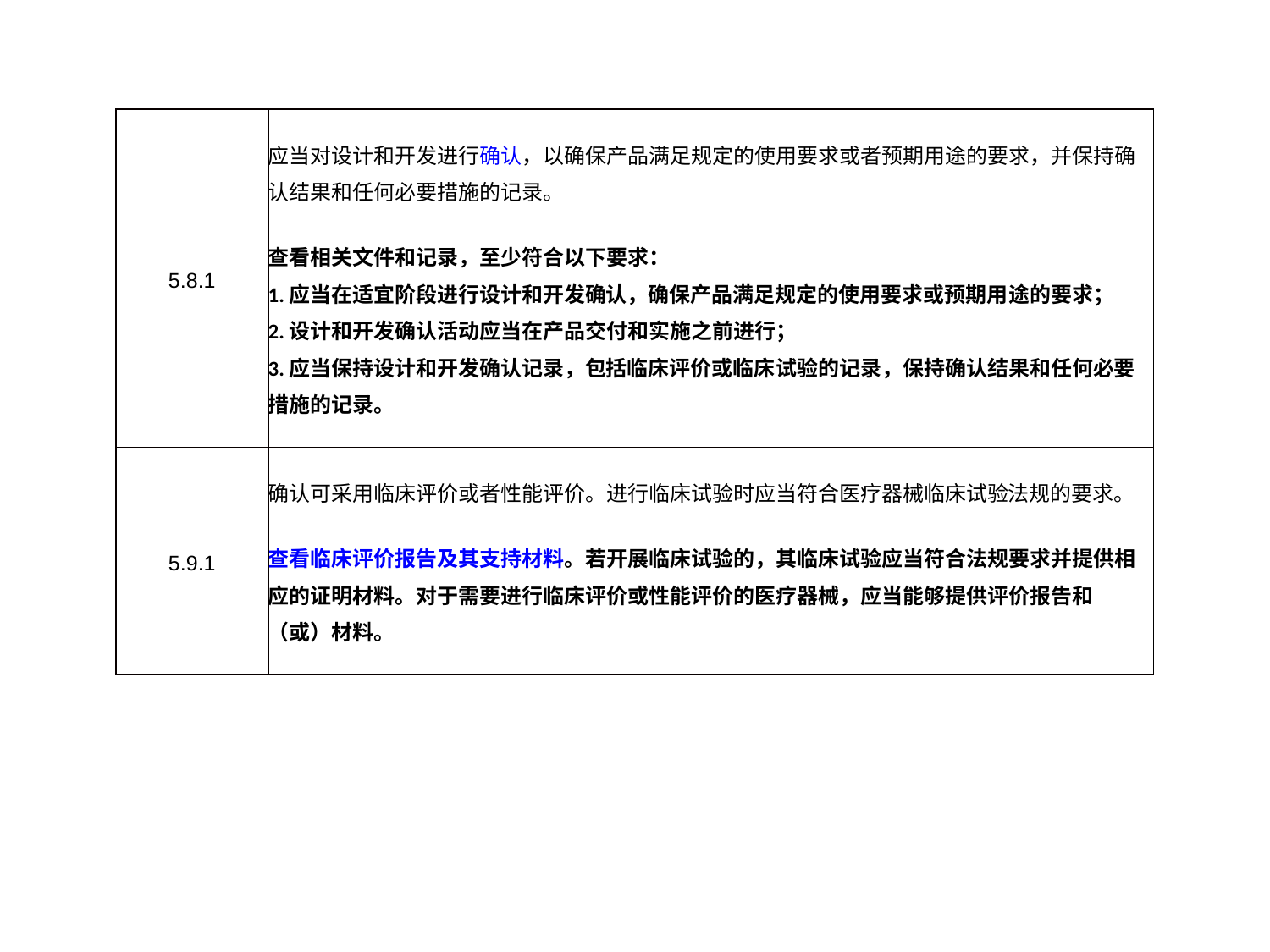

| 5.8.1 | 应当对设计和开发进行确认，以确保产品满足规定的使用要求或者预期用途的要求，并保持确认结果和任何必要措施的记录。 查看相关文件和记录，至少符合以下要求： 1.应当在适宜阶段进行设计和开发确认，确保产品满足规定的使用要求或预期用途的要求； 2.设计和开发确认活动应当在产品交付和实施之前进行； 3.应当保持设计和开发确认记录，包括临床评价或临床试验的记录，保持确认结果和任何必要措施的记录。 |
| --- | --- |
| 5.9.1 | 确认可采用临床评价或者性能评价。进行临床试验时应当符合医疗器械临床试验法规的要求。 查看临床评价报告及其支持材料。若开展临床试验的，其临床试验应当符合法规要求并提供相应的证明材料。对于需要进行临床评价或性能评价的医疗器械，应当能够提供评价报告和（或）材料。 |
20